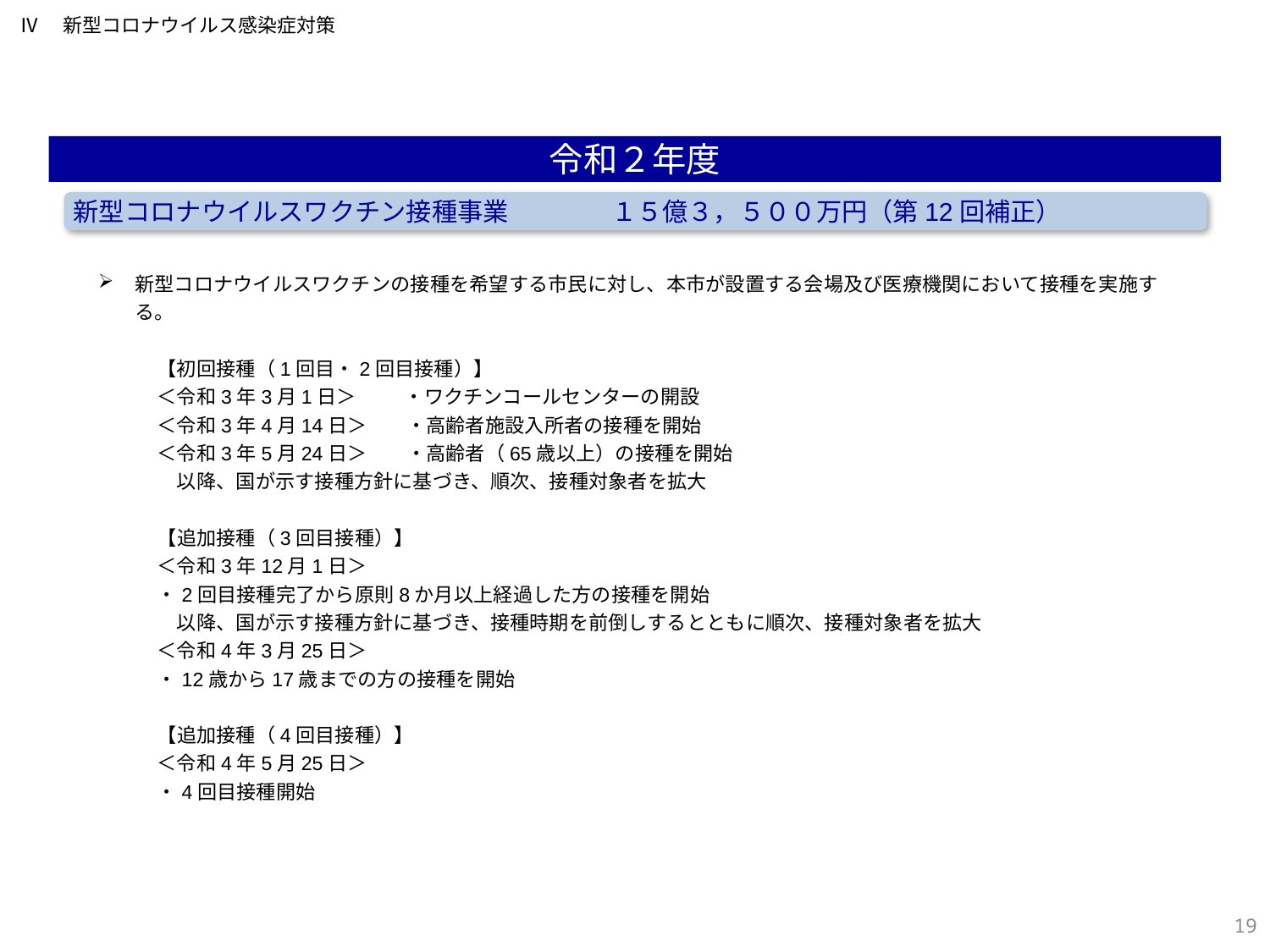

Ⅳ　新型コロナウイルス感染症対策
令和２年度
新型コロナウイルスワクチン接種事業　　　　１５億３，５００万円（第12回補正）
新型コロナウイルスワクチンの接種を希望する市民に対し、本市が設置する会場及び医療機関において接種を実施する。

　　　【初回接種（1回目・2回目接種）】
　　　＜令和3年3月1日＞　　  ・ワクチンコールセンターの開設
　　　＜令和3年4月14日＞　　・高齢者施設入所者の接種を開始
　　　＜令和3年5月24日＞　　・高齢者（65歳以上）の接種を開始
　　　　以降、国が示す接種方針に基づき、順次、接種対象者を拡大

　　　【追加接種（3回目接種）】
　　　＜令和3年12月1日＞
　　　・2回目接種完了から原則8か月以上経過した方の接種を開始
　　　　以降、国が示す接種方針に基づき、接種時期を前倒しするとともに順次、接種対象者を拡大
　　　＜令和4年3月25日＞
　　　・12歳から17歳までの方の接種を開始

　　　【追加接種（4回目接種）】
　　　＜令和4年5月25日＞
　　　・4回目接種開始
19